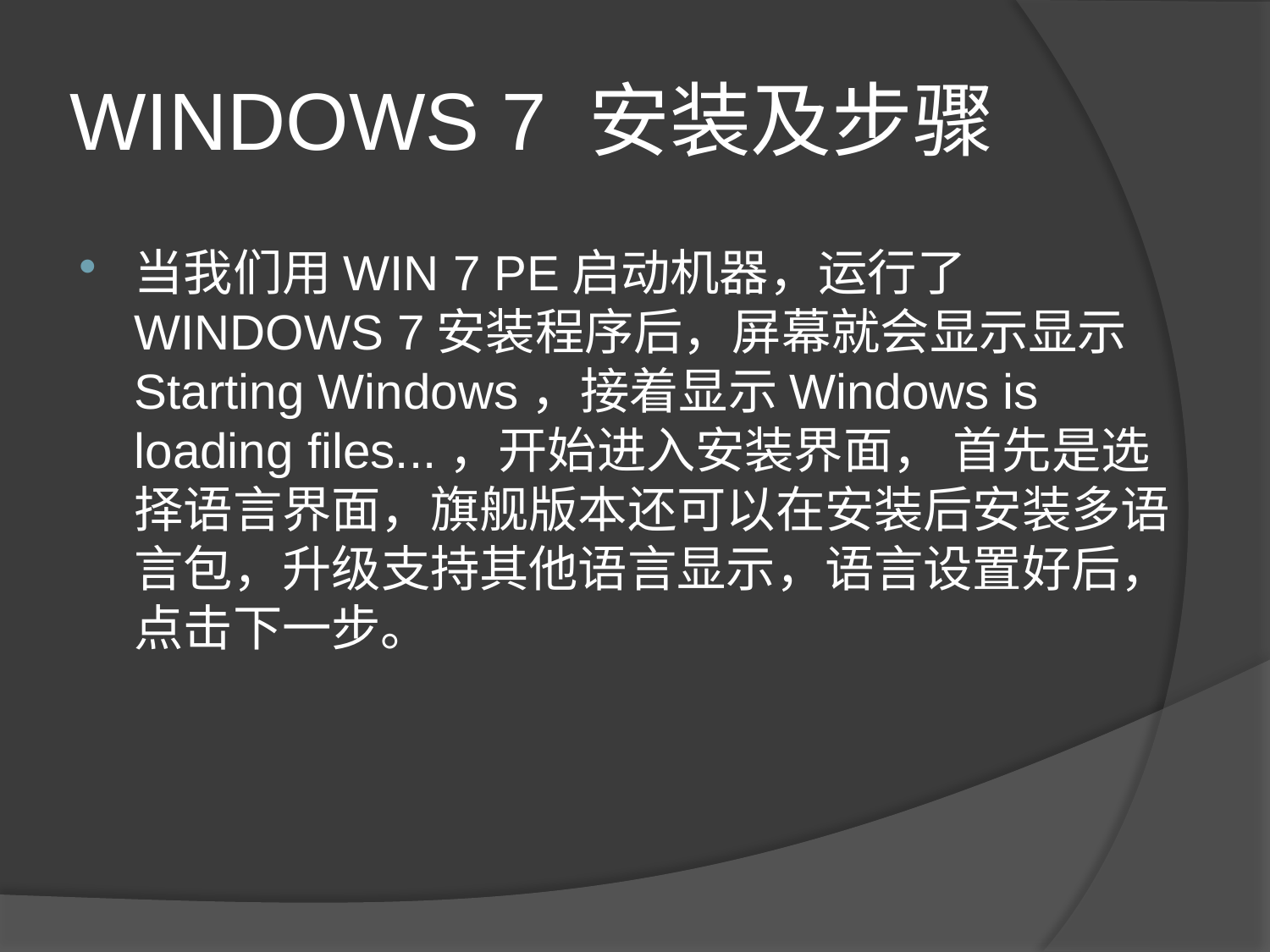

# WINDOWS 7 安装及步骤

当我们用WIN 7 PE启动机器，运行了WINDOWS 7安装程序后，屏幕就会显示显示Starting Windows，接着显示Windows is loading files...，开始进入安装界面， 首先是选择语言界面，旗舰版本还可以在安装后安装多语言包，升级支持其他语言显示，语言设置好后，点击下一步。